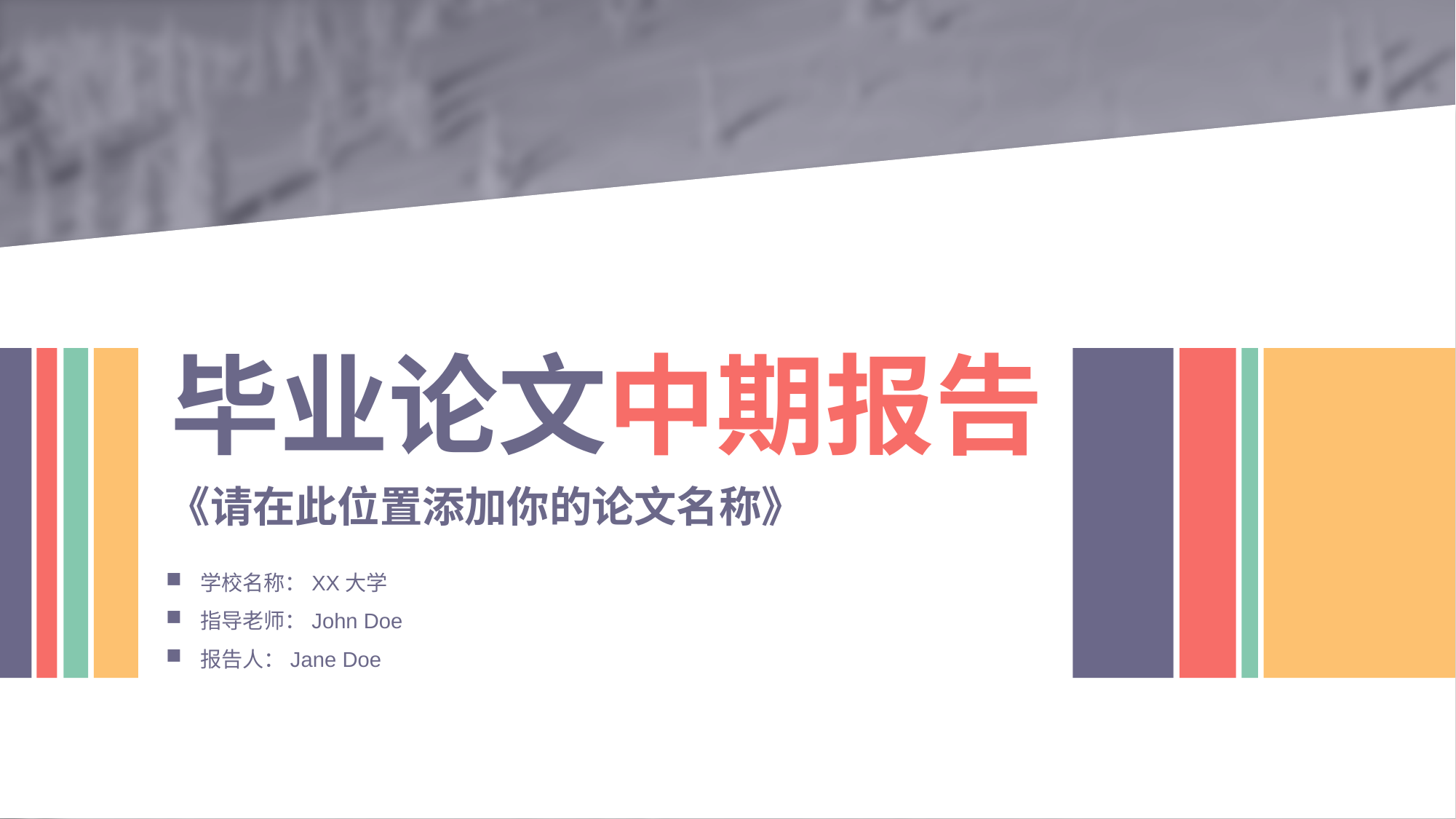

毕业论文中期报告

《请在此位置添加你的论文名称》
学校名称：XX大学
指导老师：John Doe
报告人：Jane Doe